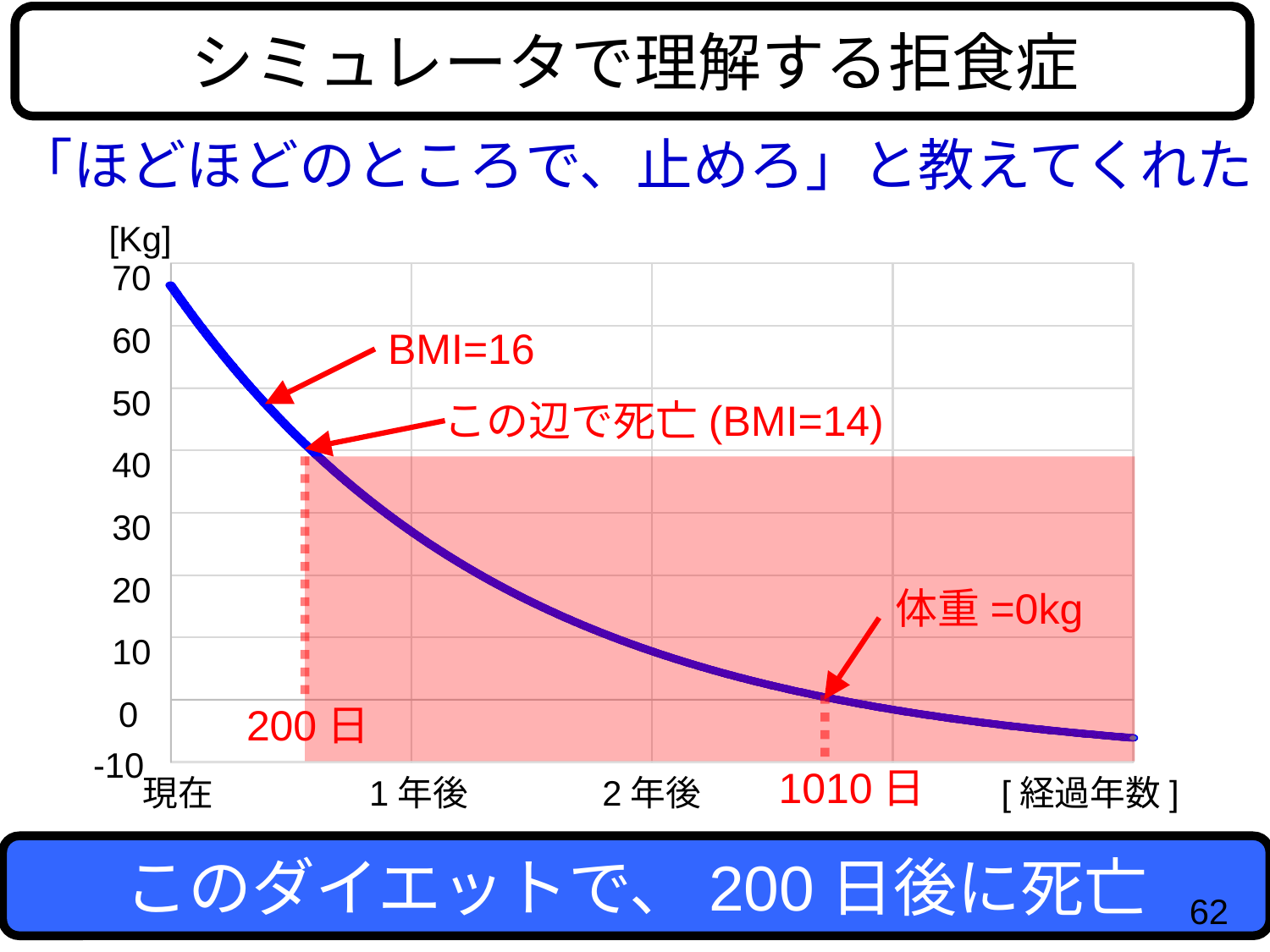

シミュレータで理解する拒食症
「ほどほどのところで、止めろ」と教えてくれた
[Kg]
70

60

50

40

30

20

10

0

-10
現在
1年後
2年後
[経過年数]
BMI=16
この辺で死亡(BMI=14)

体重=0kg
200日
1010日
このダイエットで、200日後に死亡
62